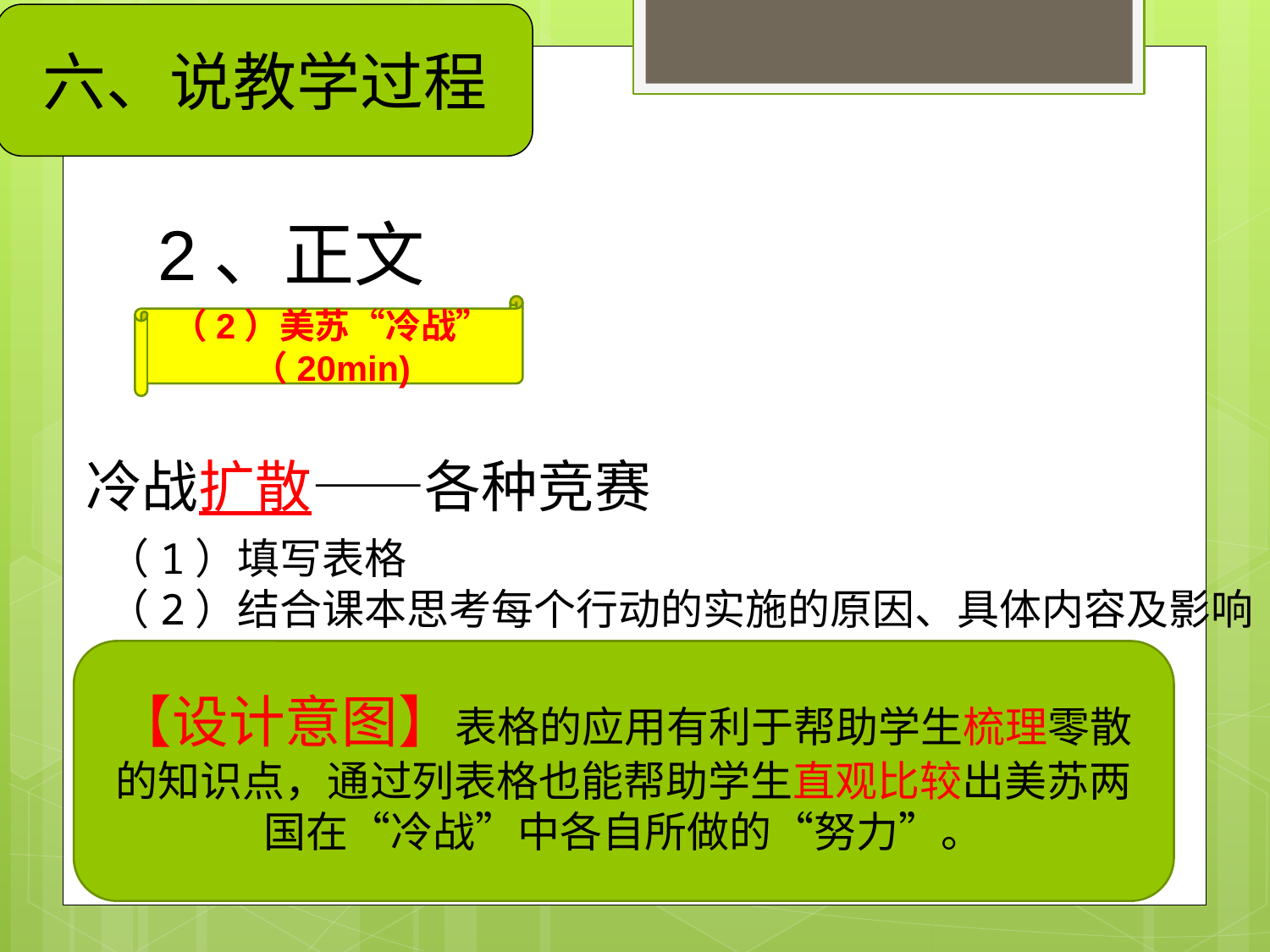

六、说教学过程
# 2、正文
（2）美苏“冷战”（20min)

冷战扩散——各种竞赛
（1）填写表格
（2）结合课本思考每个行动的实施的原因、具体内容及影响
【设计意图】表格的应用有利于帮助学生梳理零散的知识点，通过列表格也能帮助学生直观比较出美苏两国在“冷战”中各自所做的“努力”。
|  | 美国 | 苏联 |
| --- | --- | --- |
| 政治 | 北约 | 华约 |
| 经济 | 马歇尔计划 | 经济互助委员会 |